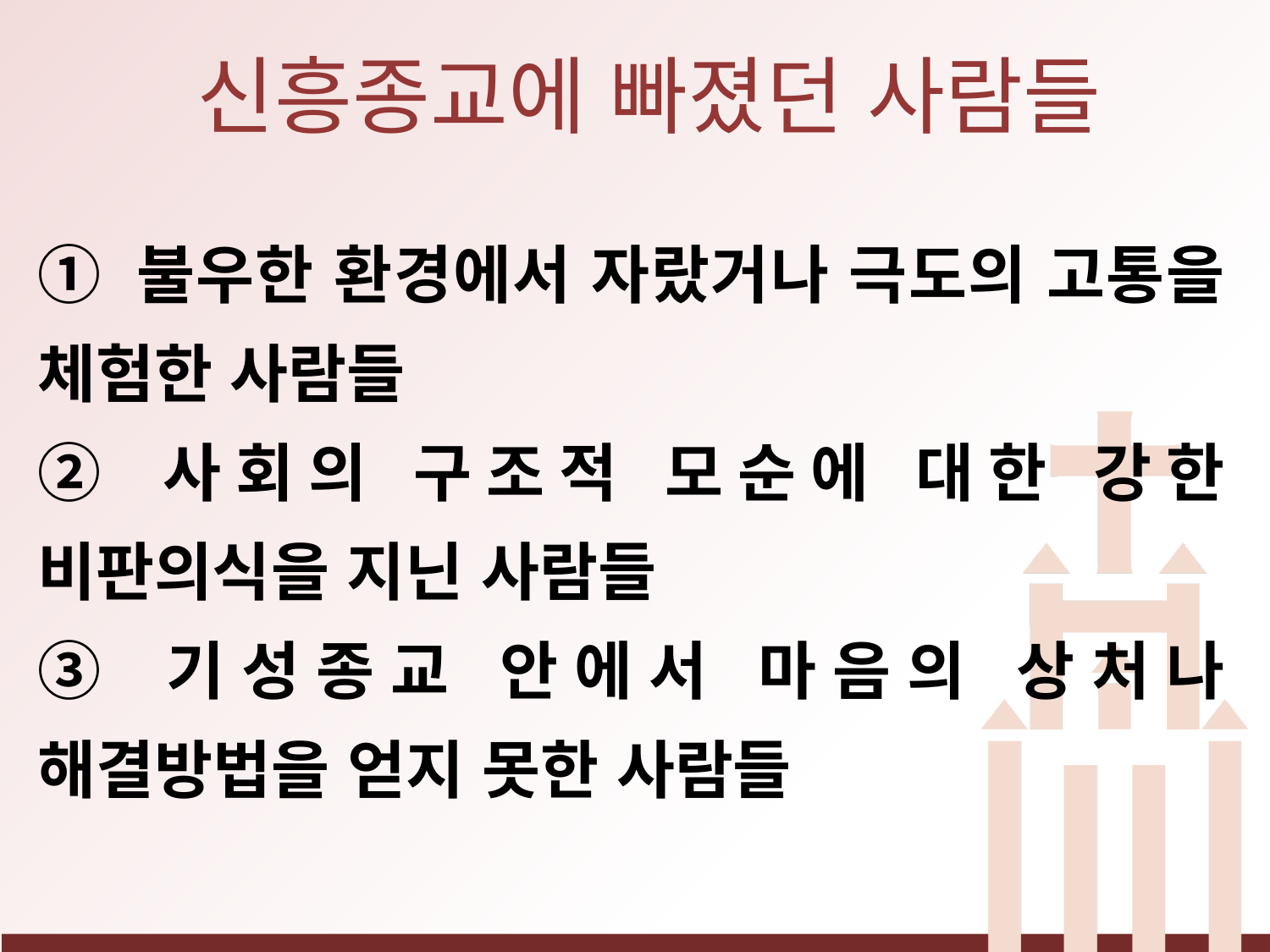

신흥종교에 빠졌던 사람들
① 불우한 환경에서 자랐거나 극도의 고통을 체험한 사람들
② 사회의 구조적 모순에 대한 강한 비판의식을 지닌 사람들
③ 기성종교 안에서 마음의 상처나 해결방법을 얻지 못한 사람들